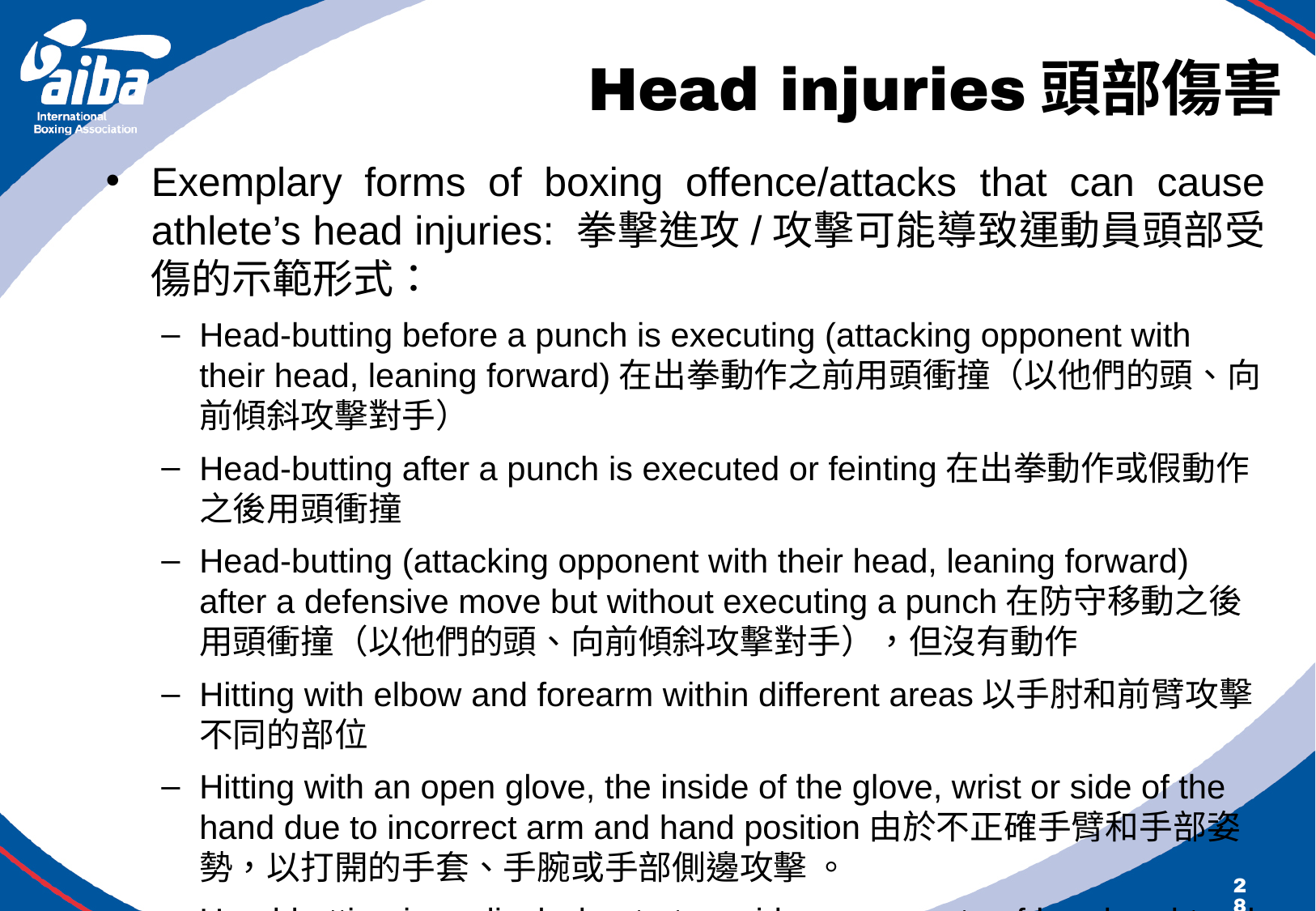

# Head injuries頭部傷害
Exemplary forms of boxing offence/attacks that can cause athlete’s head injuries: 拳擊進攻/攻擊可能導致運動員頭部受傷的示範形式：
Head-butting before a punch is executing (attacking opponent with  their head, leaning forward)在出拳動作之前用頭衝撞（以他們的頭、向前傾斜攻擊對手）
Head-butting after a punch is executed or feinting在出拳動作或假動作之後用頭衝撞
Head-butting (attacking opponent with their head, leaning forward)  after a defensive move but without executing a punch在防守移動之後用頭衝撞（以他們的頭、向前傾斜攻擊對手），但沒有動作
Hitting with elbow and forearm within different areas以手肘和前臂攻擊不同的部位
Hitting with an open glove, the inside of the glove, wrist or side of the hand due to incorrect arm and hand position由於不正確手臂和手部姿勢，以打開的手套、手腕或手部側邊攻擊 。
Head butting in a clinch due to too wide movements of head and trunk etc.由於頭部和軀幹等太大的移動，以扭打方式用頭衝撞
282